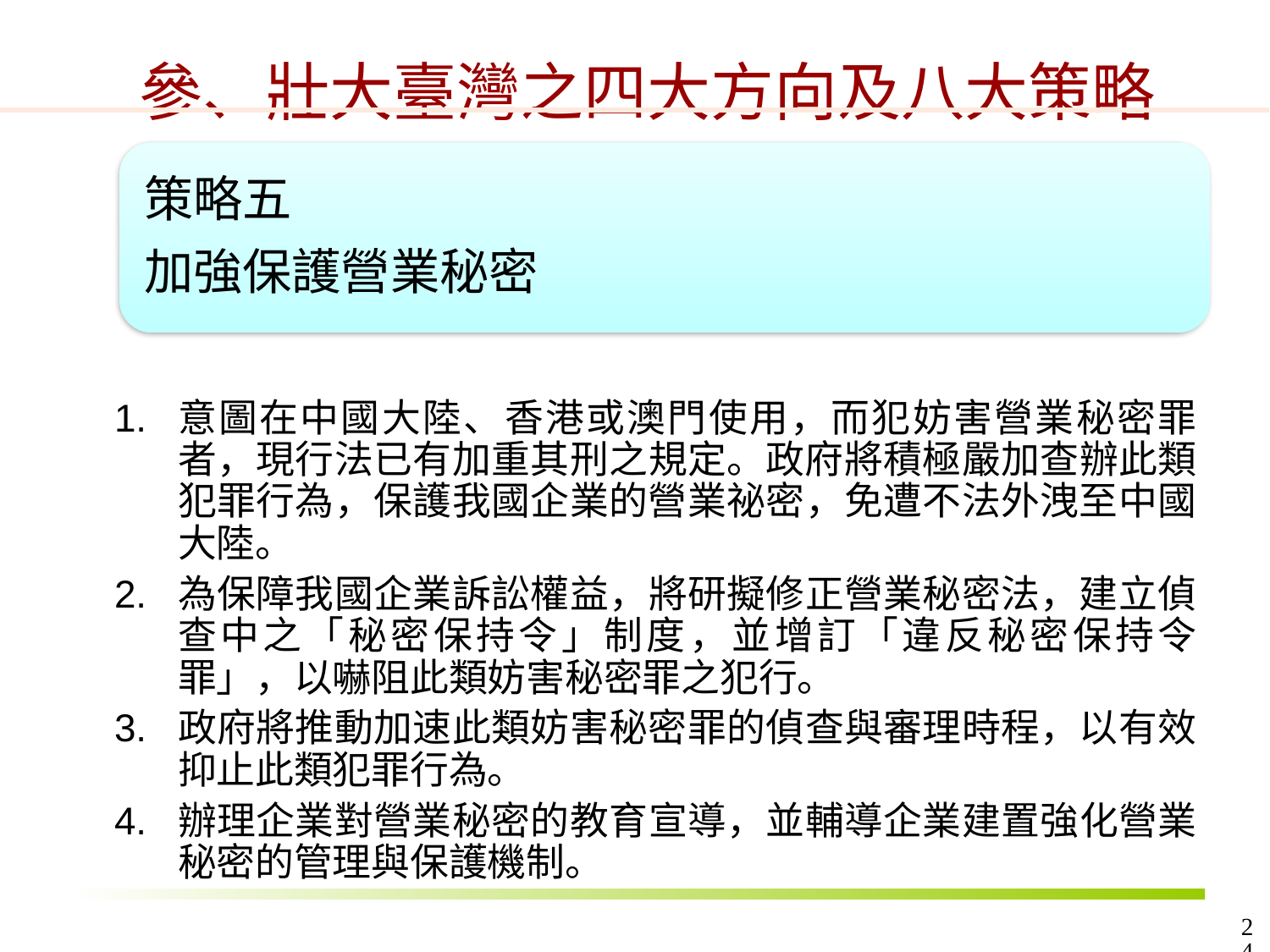

參、壯大臺灣之四大方向及八大策略

策略五
加強保護營業秘密

意圖在中國大陸、香港或澳門使用，而犯妨害營業秘密罪者，現行法已有加重其刑之規定。政府將積極嚴加查辦此類犯罪行為，保護我國企業的營業祕密，免遭不法外洩至中國大陸。
為保障我國企業訴訟權益，將研擬修正營業秘密法，建立偵查中之「秘密保持令」制度，並增訂「違反秘密保持令罪」，以嚇阻此類妨害秘密罪之犯行。
政府將推動加速此類妨害秘密罪的偵查與審理時程，以有效抑止此類犯罪行為。
辦理企業對營業秘密的教育宣導，並輔導企業建置強化營業秘密的管理與保護機制。
24